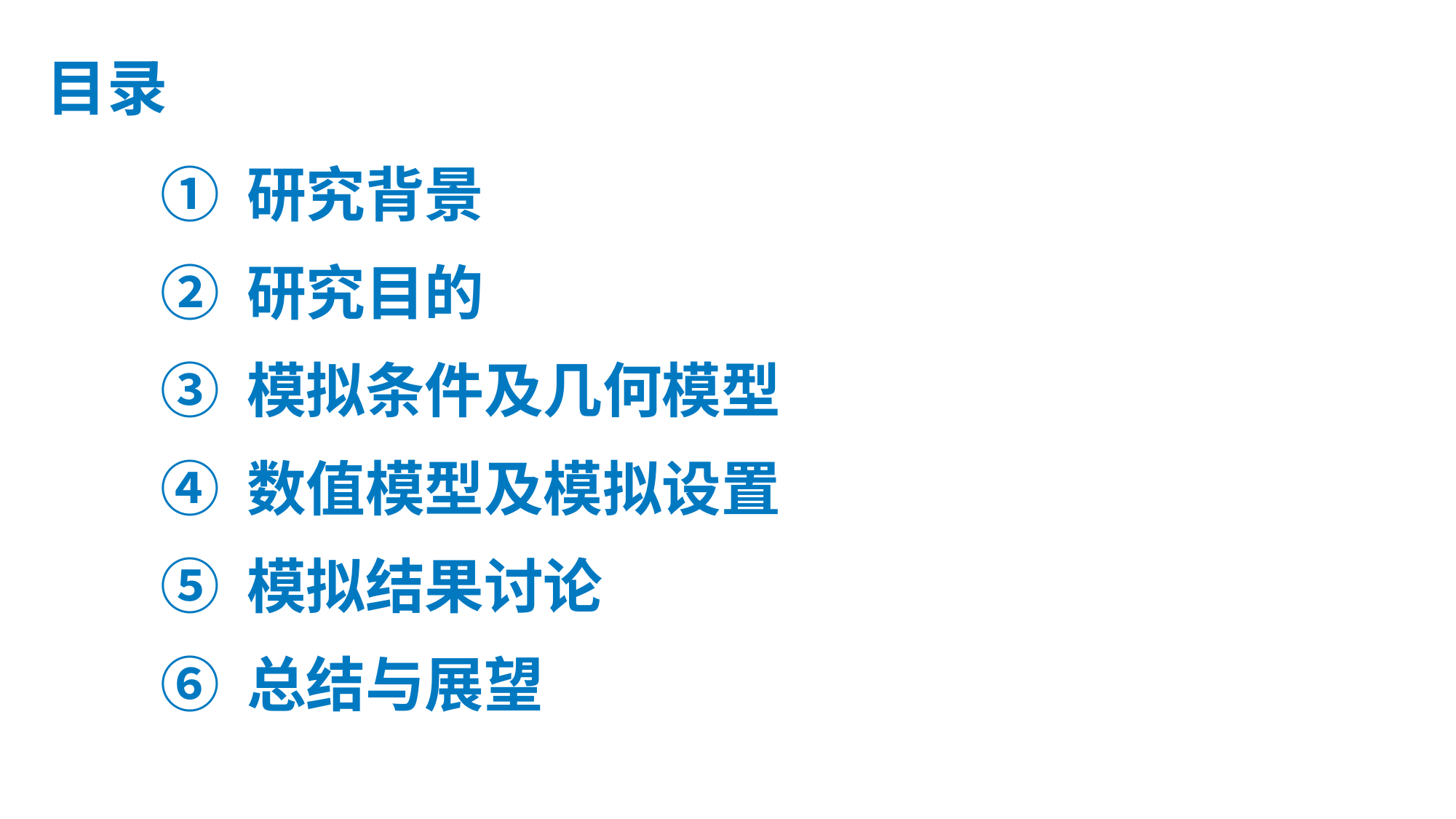

# 目录
① 研究背景
② 研究目的
③ 模拟条件及几何模型
④ 数值模型及模拟设置
⑤ 模拟结果讨论
⑥ 总结与展望